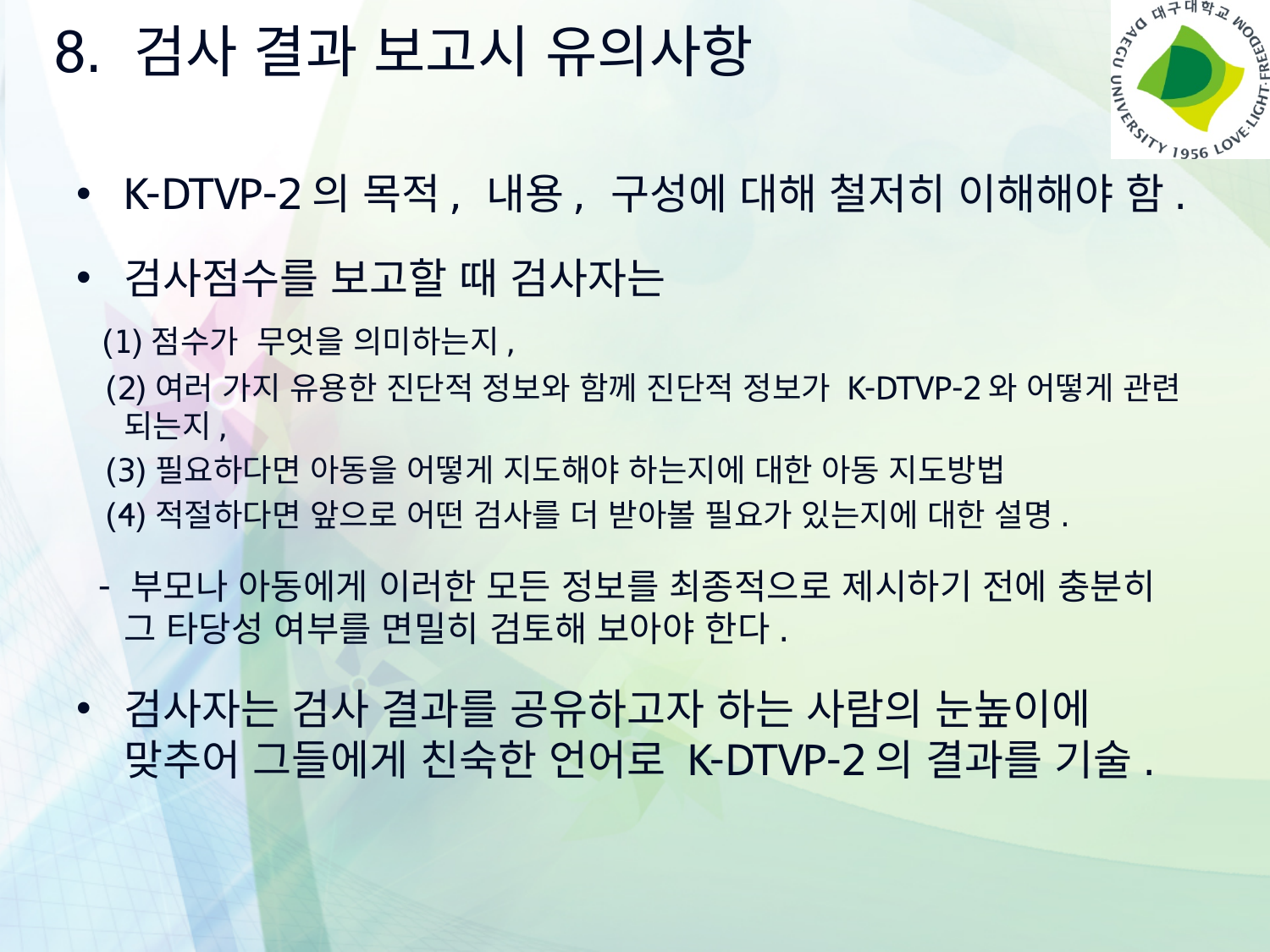

# 8. 검사 결과 보고시 유의사항
K-DTVP-2의 목적, 내용, 구성에 대해 철저히 이해해야 함.

검사점수를 보고할 때 검사자는
  (1)점수가  무엇을 의미하는지,
   (2)여러 가지 유용한 진단적 정보와 함께 진단적 정보가 K-DTVP-2와 어떻게 관련 되는지,
   (3)필요하다면 아동을 어떻게 지도해야 하는지에 대한 아동 지도방법
   (4)적절하다면 앞으로 어떤 검사를 더 받아볼 필요가 있는지에 대한 설명.

  - 부모나 아동에게 이러한 모든 정보를 최종적으로 제시하기 전에 충분히 그 타당성 여부를 면밀히 검토해 보아야 한다.

검사자는 검사 결과를 공유하고자 하는 사람의 눈높이에 맞추어 그들에게 친숙한 언어로 K-DTVP-2의 결과를 기술.